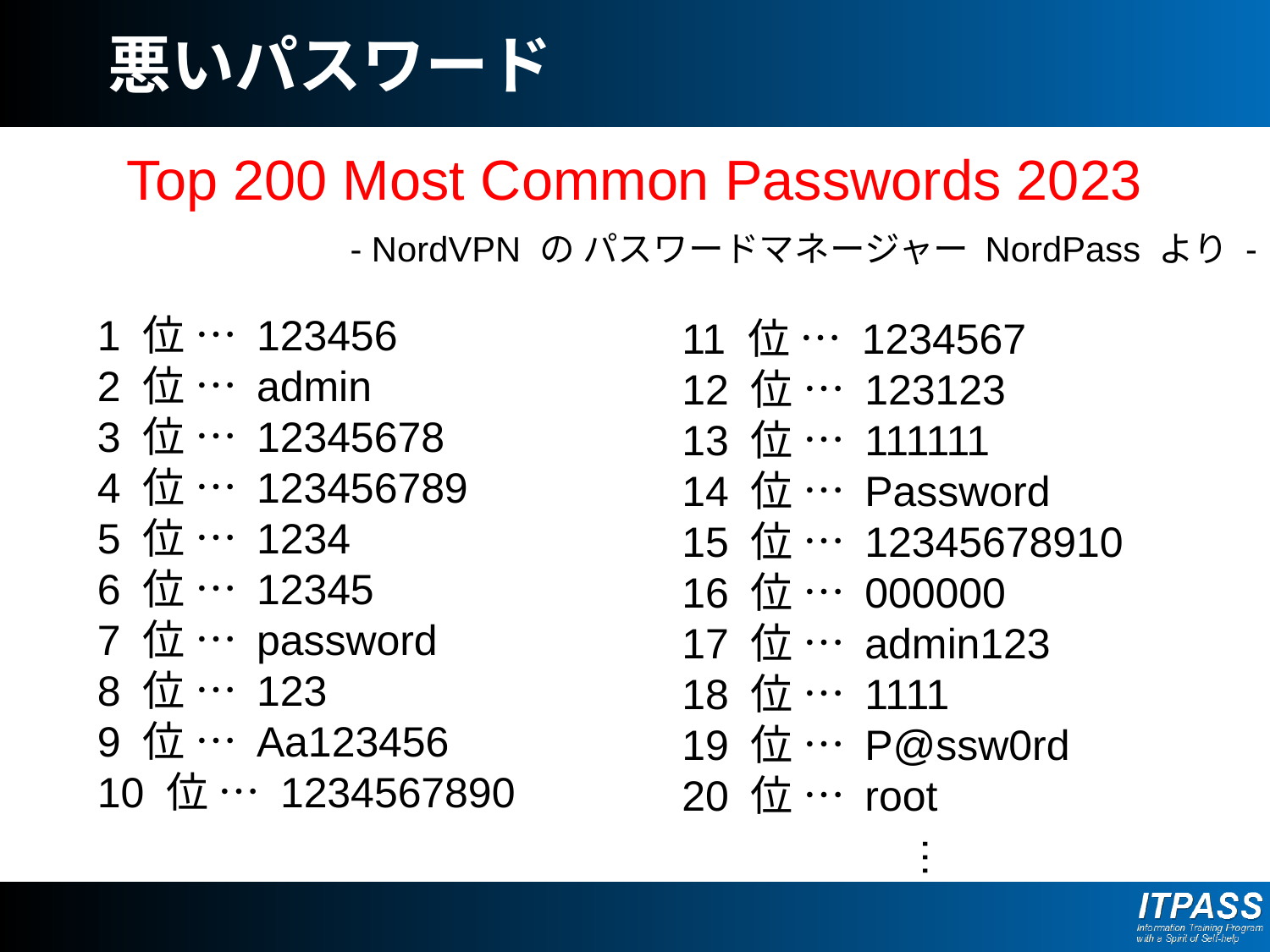

# 悪いパスワード
Top 200 Most Common Passwords 2023
 - NordVPN の パスワードマネージャー NordPass より -
1 位 … 123456
2 位 … admin
3 位 … 12345678
4 位 … 123456789
5 位 … 1234
6 位 … 12345
7 位 … password
8 位 … 123
9 位 … Aa123456
10 位 … 1234567890
11 位 … 1234567
12 位 … 123123
13 位 … 111111
14 位 … Password
15 位 … 12345678910
16 位 … 000000
17 位 … admin123
18 位 … 1111
19 位 … P@ssw0rd
20 位 … root
…